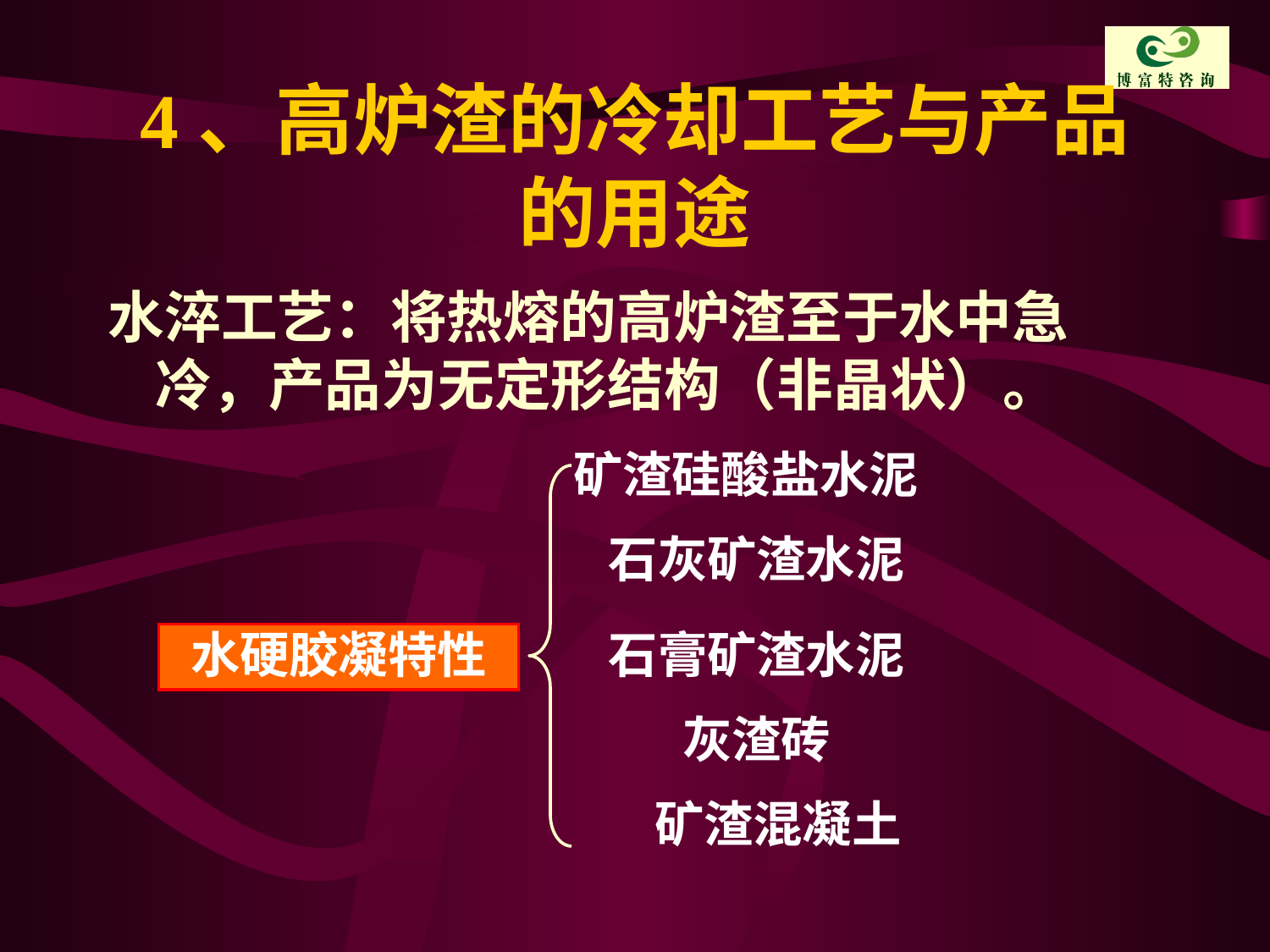

# 4、高炉渣的冷却工艺与产品的用途
水淬工艺：将热熔的高炉渣至于水中急冷，产品为无定形结构（非晶状）。

矿渣硅酸盐水泥

石灰矿渣水泥
水硬胶凝特性
石膏矿渣水泥
灰渣砖
矿渣混凝土